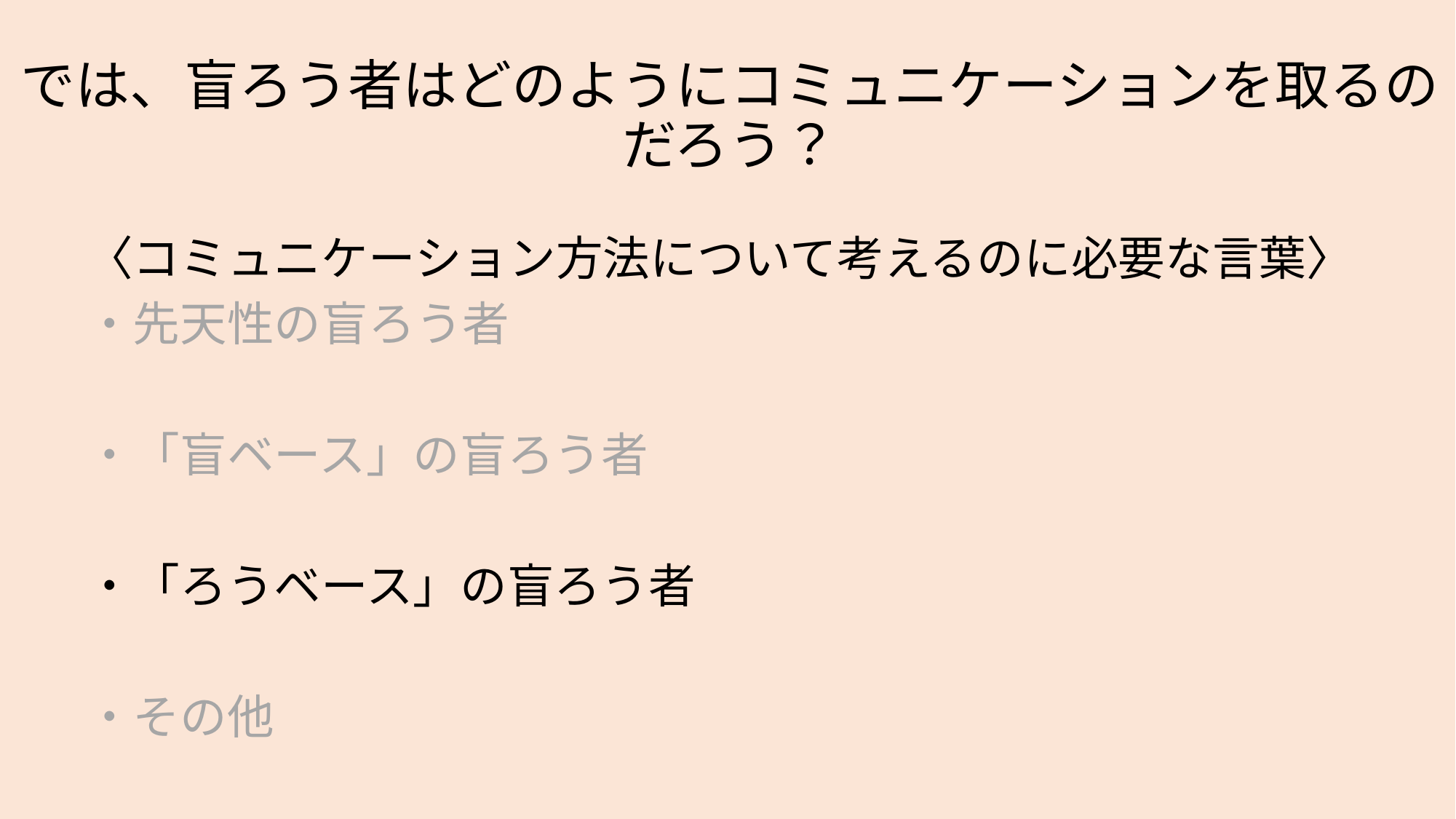

# では、盲ろう者はどのようにコミュニケーションを取るのだろう？
〈コミュニケーション方法について考えるのに必要な言葉〉
・先天性の盲ろう者

・「盲ベース」の盲ろう者

・「ろうベース」の盲ろう者

・その他